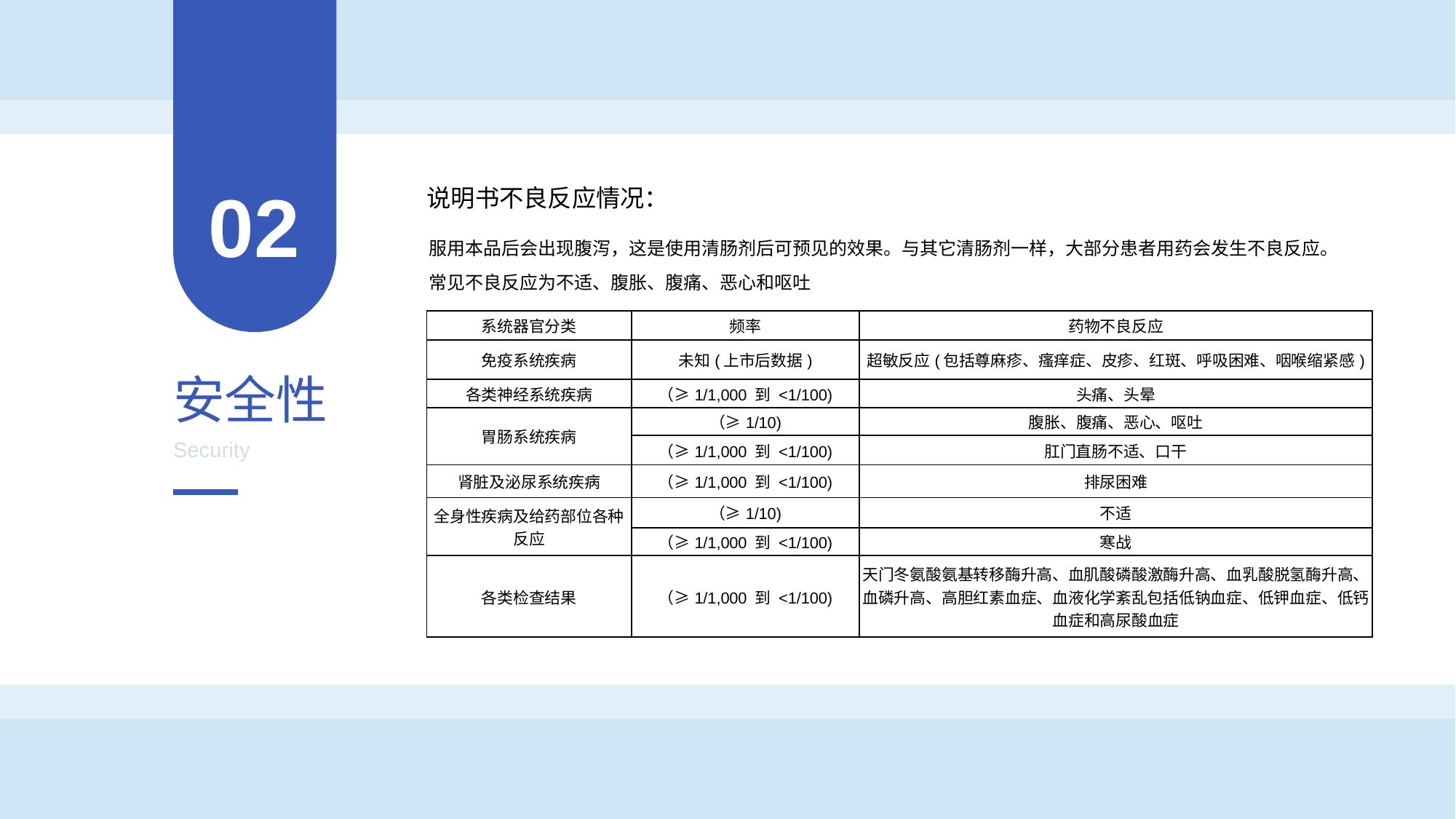

说明书不良反应情况：
02
服用本品后会出现腹泻，这是使用清肠剂后可预见的效果。与其它清肠剂一样，大部分患者用药会发生不良反应。
常见不良反应为不适、腹胀、腹痛、恶心和呕吐
| 系统器官分类 | 频率 | 药物不良反应 |
| --- | --- | --- |
| 免疫系统疾病 | 未知(上市后数据) | 超敏反应(包括尊麻疹、瘙痒症、皮疹、红斑、呼吸困难、咽喉缩紧感) |
| 各类神经系统疾病 | （≥1/1,000 到 <1/100) | 头痛、头晕 |
| 胃肠系统疾病 | （≥1/10) | 腹胀、腹痛、恶心、呕吐 |
|  | （≥1/1,000 到 <1/100) | 肛门直肠不适、口干 |
| 肾脏及泌尿系统疾病 | （≥1/1,000 到 <1/100) | 排尿困难 |
| 全身性疾病及给药部位各种反应 | （≥1/10) | 不适 |
|  | （≥1/1,000 到 <1/100) | 寒战 |
| 各类检查结果 | （≥1/1,000 到 <1/100) | 天门冬氨酸氨基转移酶升高、血肌酸磷酸激酶升高、血乳酸脱氢酶升高、血磷升高、高胆红素血症、血液化学紊乱包括低钠血症、低钾血症、低钙血症和高尿酸血症 |
安全性
Security